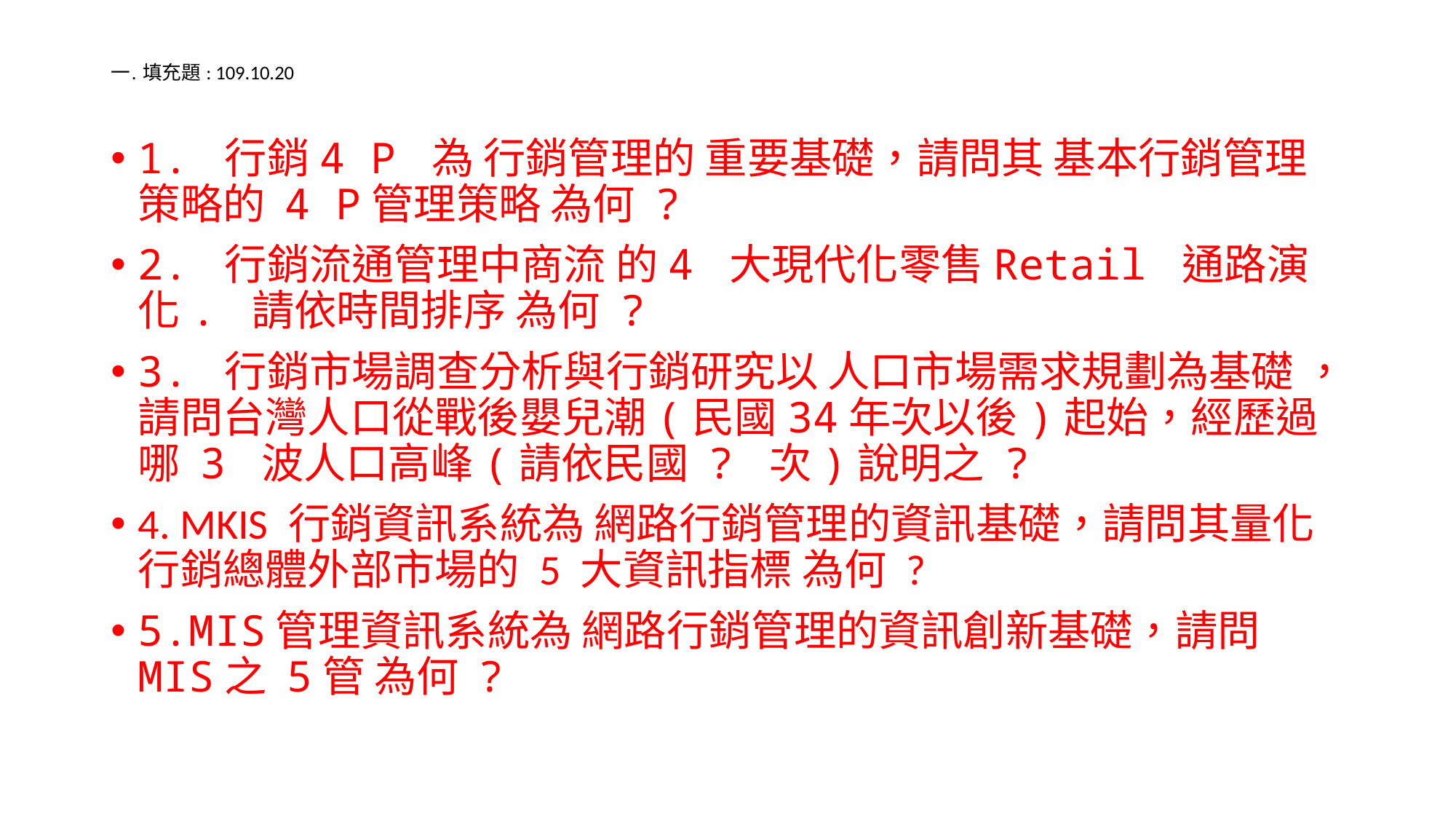

# 一.	填充題 : 109.10.20
1. 行銷4 P 為 行銷管理的 重要基礎，請問其 基本行銷管理策略的 4 P管理策略 為何 ?
2. 行銷流通管理中商流 的4 大現代化零售Retail 通路演化. 請依時間排序 為何 ?
3. 行銷市場調查分析與行銷研究以 人口市場需求規劃為基礎 ，請問台灣人口從戰後嬰兒潮(民國34年次以後)起始，經歷過哪 3 波人口高峰(請依民國 ? 次)說明之 ?
4. MKIS 行銷資訊系統為 網路行銷管理的資訊基礎，請問其量化 行銷總體外部市場的 5 大資訊指標 為何 ?
5.MIS管理資訊系統為 網路行銷管理的資訊創新基礎，請問 MIS之 5管 為何 ?